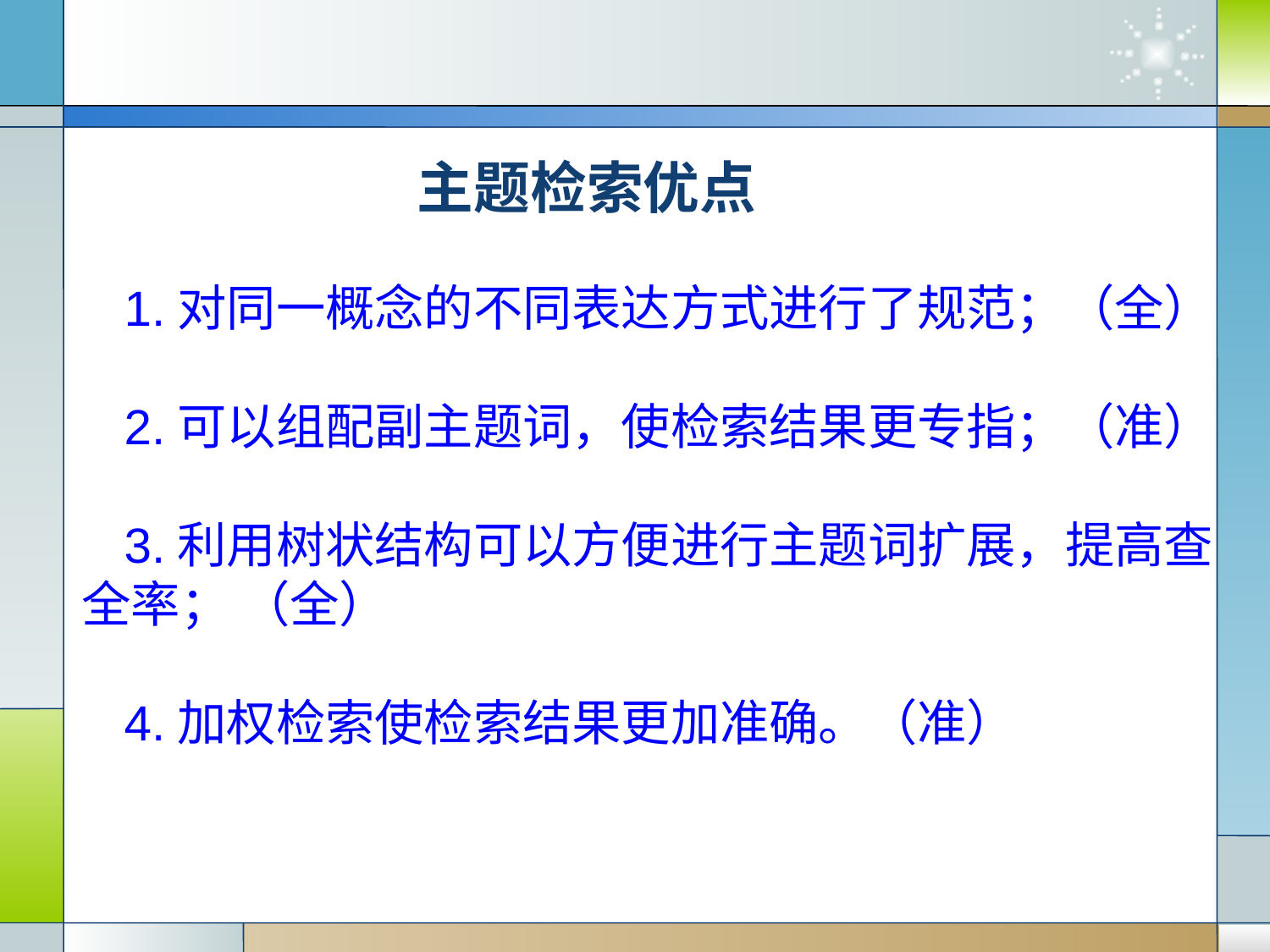

主题检索优点
1.对同一概念的不同表达方式进行了规范；（全）

2.可以组配副主题词，使检索结果更专指；（准）

3.利用树状结构可以方便进行主题词扩展，提高查全率； （全）

4.加权检索使检索结果更加准确。（准）